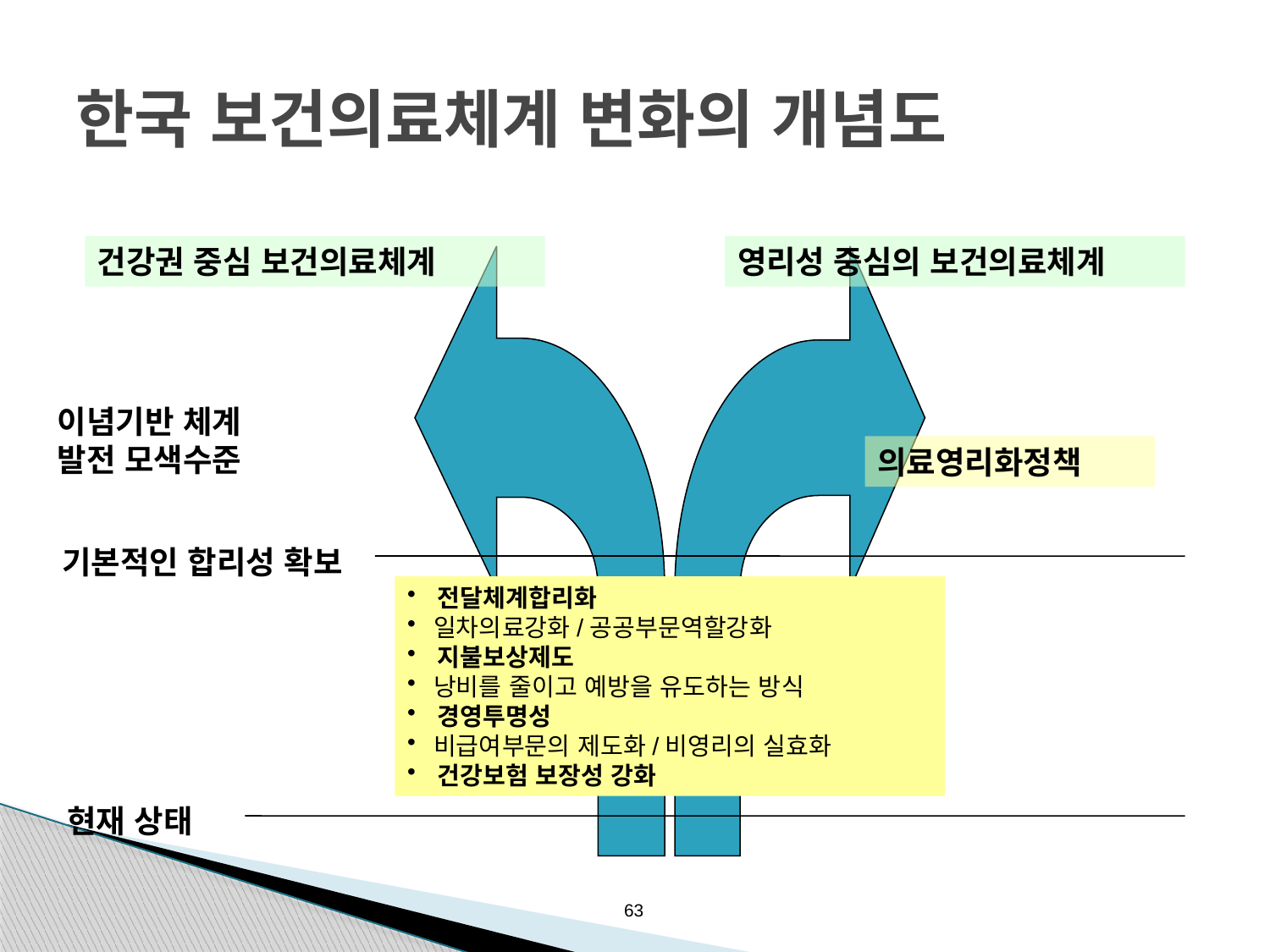

한국 보건의료체계 변화의 개념도
건강권 중심 보건의료체계
영리성 중심의 보건의료체계

이념기반 체계 발전 모색수준
의료영리화정책
기본적인 합리성 확보

전달체계합리화
일차의료강화/공공부문역할강화
지불보상제도
낭비를 줄이고 예방을 유도하는 방식
경영투명성
비급여부문의 제도화/비영리의 실효화
건강보험 보장성 강화
현재 상태

63